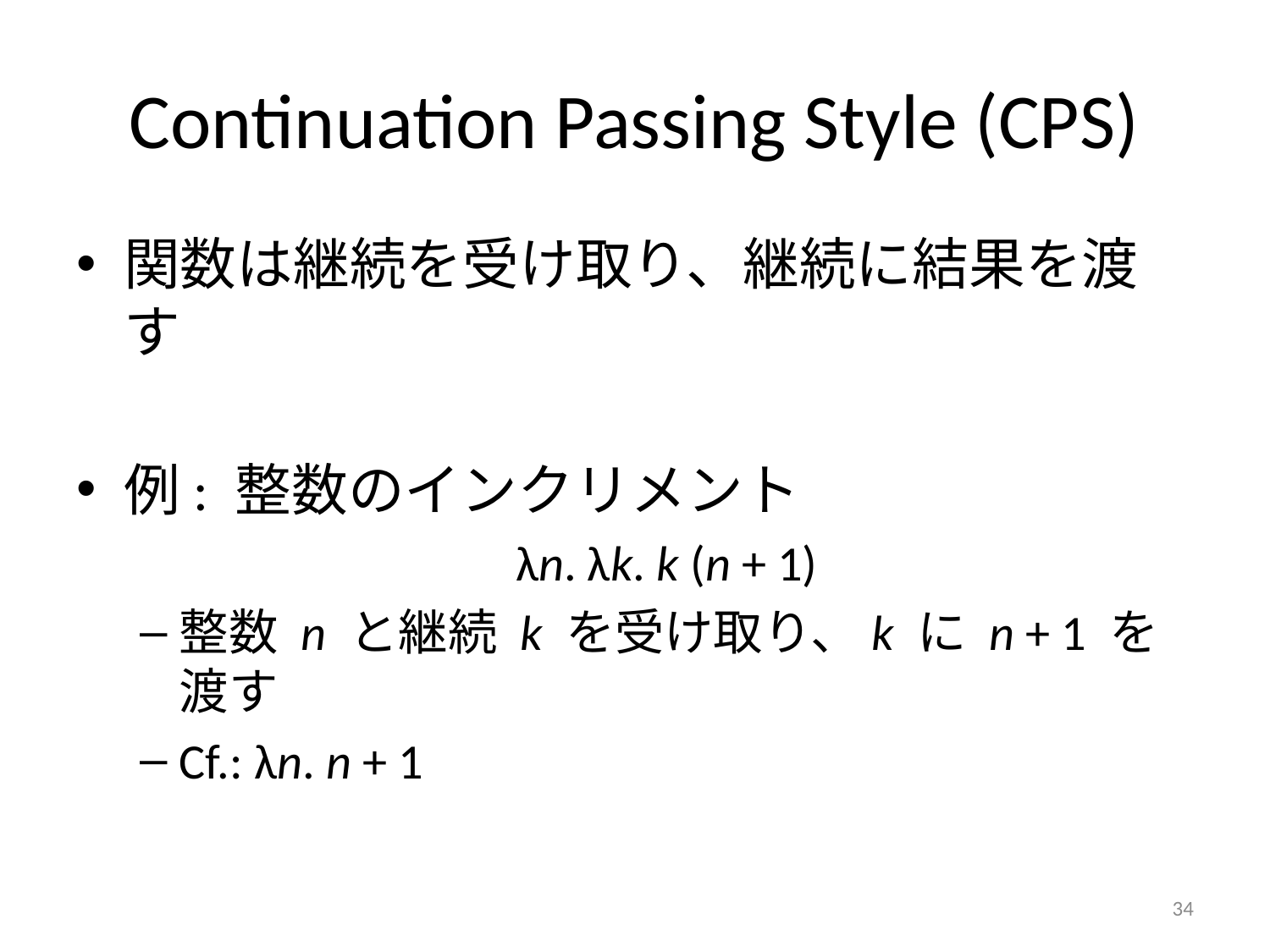

# Continuation Passing Style (CPS)
関数は継続を受け取り、継続に結果を渡す

例: 整数のインクリメント
λn. λk. k (n + 1)
整数 n と継続 k を受け取り、k に n + 1 を渡す
Cf.: λn. n + 1
34